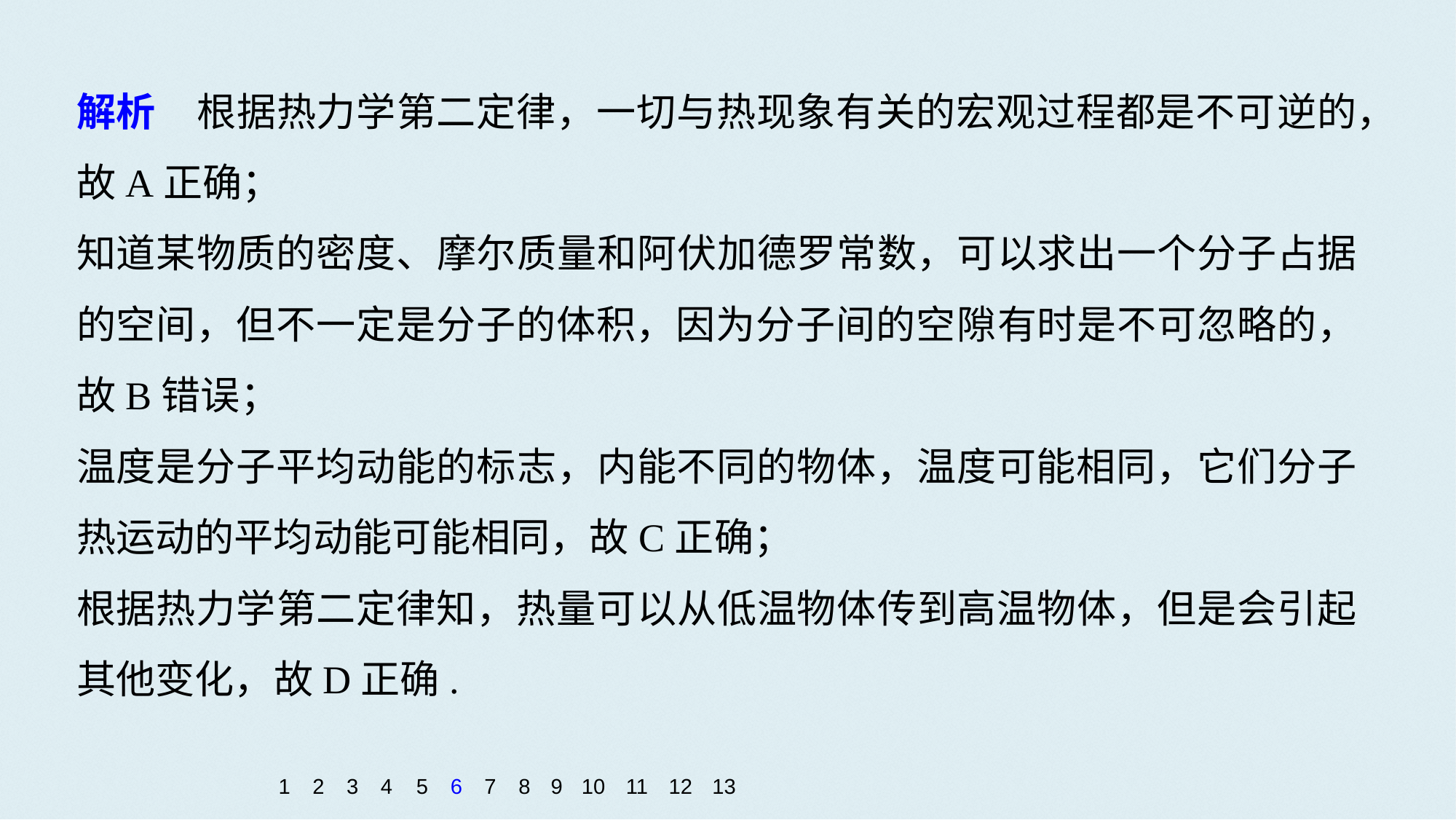

解析　根据热力学第二定律，一切与热现象有关的宏观过程都是不可逆的，故A正确；
知道某物质的密度、摩尔质量和阿伏加德罗常数，可以求出一个分子占据的空间，但不一定是分子的体积，因为分子间的空隙有时是不可忽略的，故B错误；
温度是分子平均动能的标志，内能不同的物体，温度可能相同，它们分子热运动的平均动能可能相同，故C正确；
根据热力学第二定律知，热量可以从低温物体传到高温物体，但是会引起其他变化，故D正确.
1
2
3
4
5
6
7
8
9
10
11
12
13